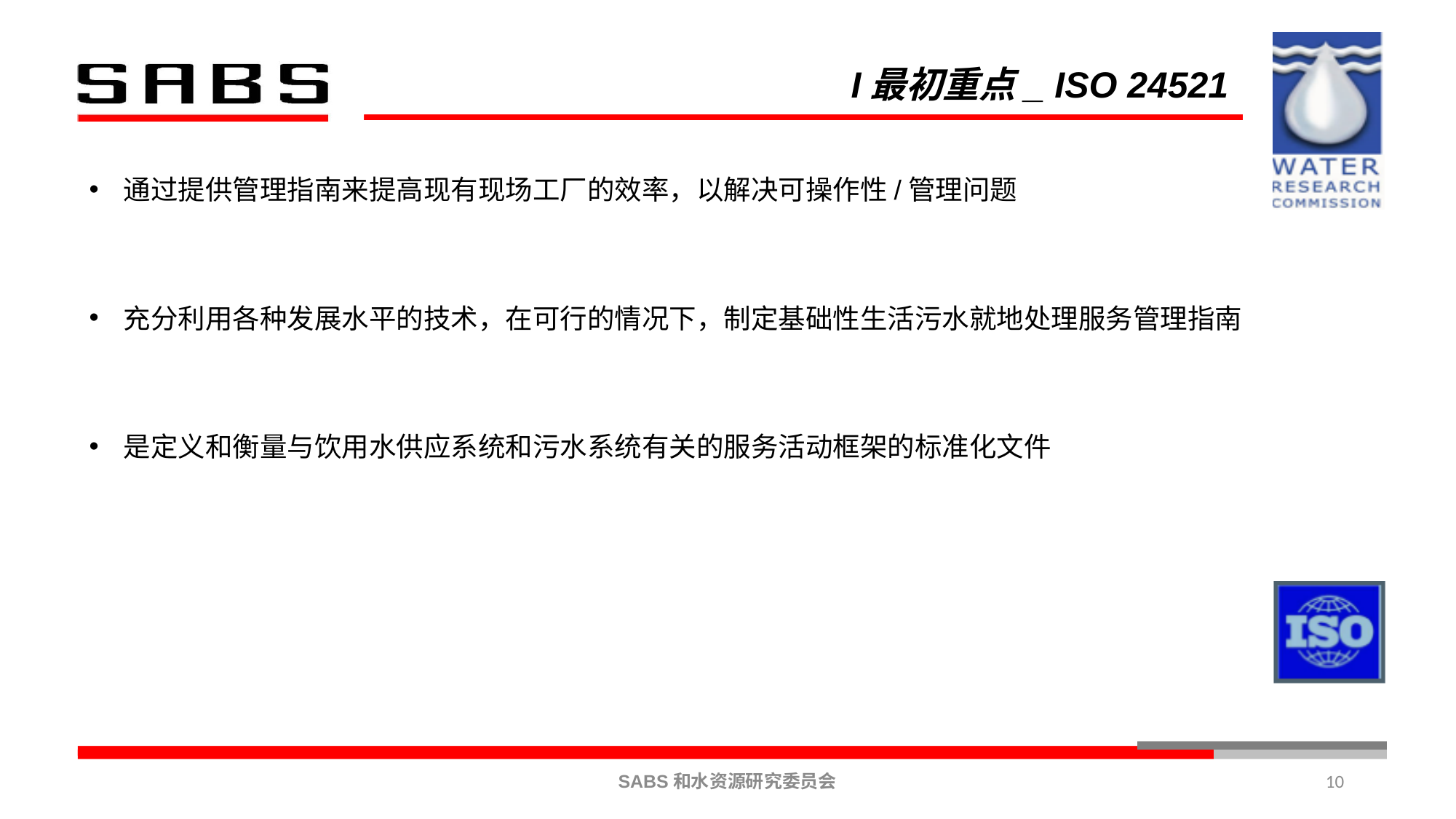

# I最初重点_ ISO 24521

通过提供管理指南来提高现有现场工厂的效率，以解决可操作性/管理问题

充分利用各种发展水平的技术，在可行的情况下，制定基础性生活污水就地处理服务管理指南

是定义和衡量与饮用水供应系统和污水系统有关的服务活动框架的标准化文件

10